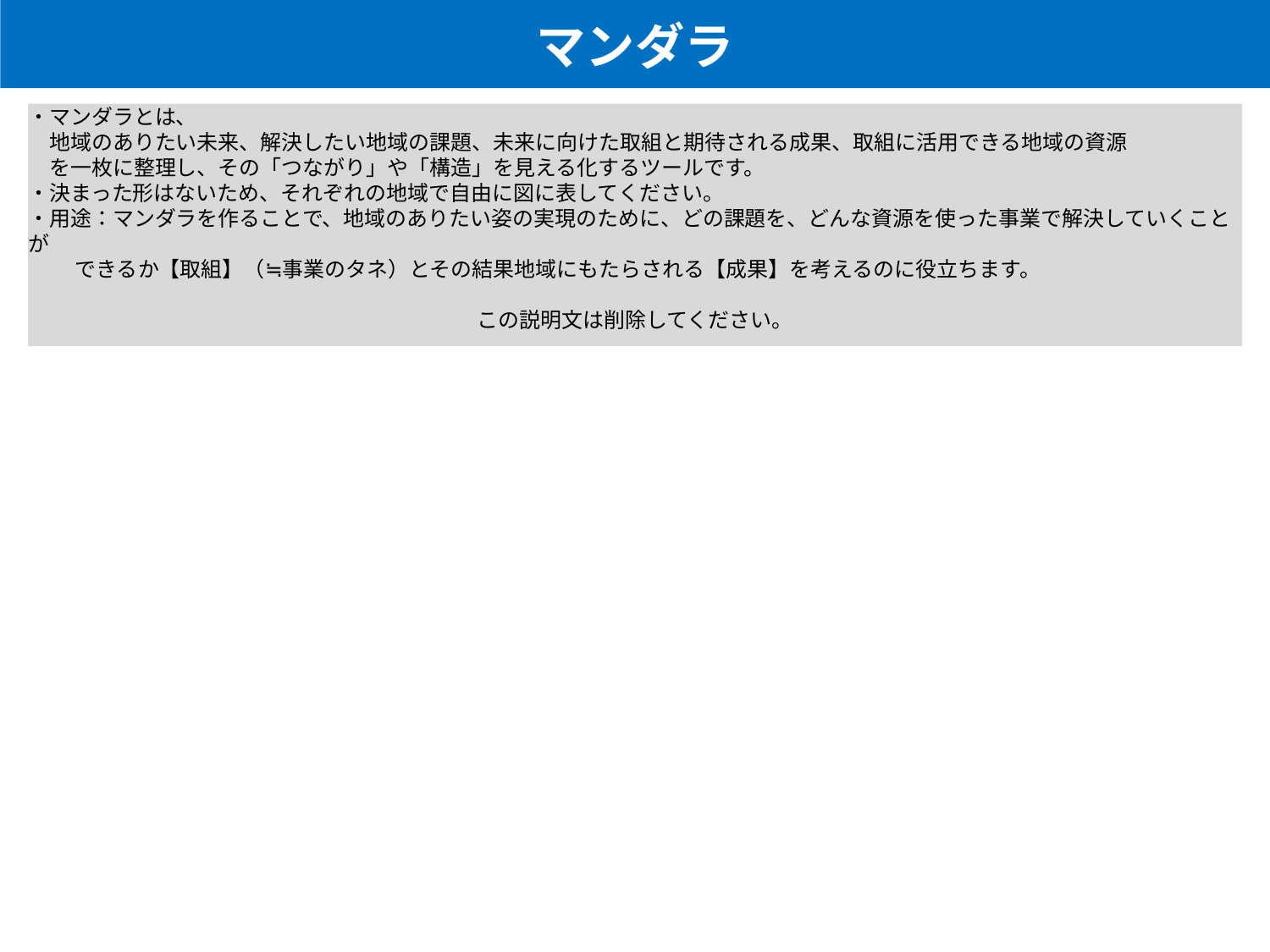

マンダラ
・マンダラとは、
　地域のありたい未来、解決したい地域の課題、未来に向けた取組と期待される成果、取組に活用できる地域の資源
　を一枚に整理し、その「つながり」や「構造」を見える化するツールです。
・決まった形はないため、それぞれの地域で自由に図に表してください。
・用途：マンダラを作ることで、地域のありたい姿の実現のために、どの課題を、どんな資源を使った事業で解決していくことが
         できるか【取組】（≒事業のタネ）とその結果地域にもたらされる【成果】を考えるのに役立ちます。

この説明文は削除してください。